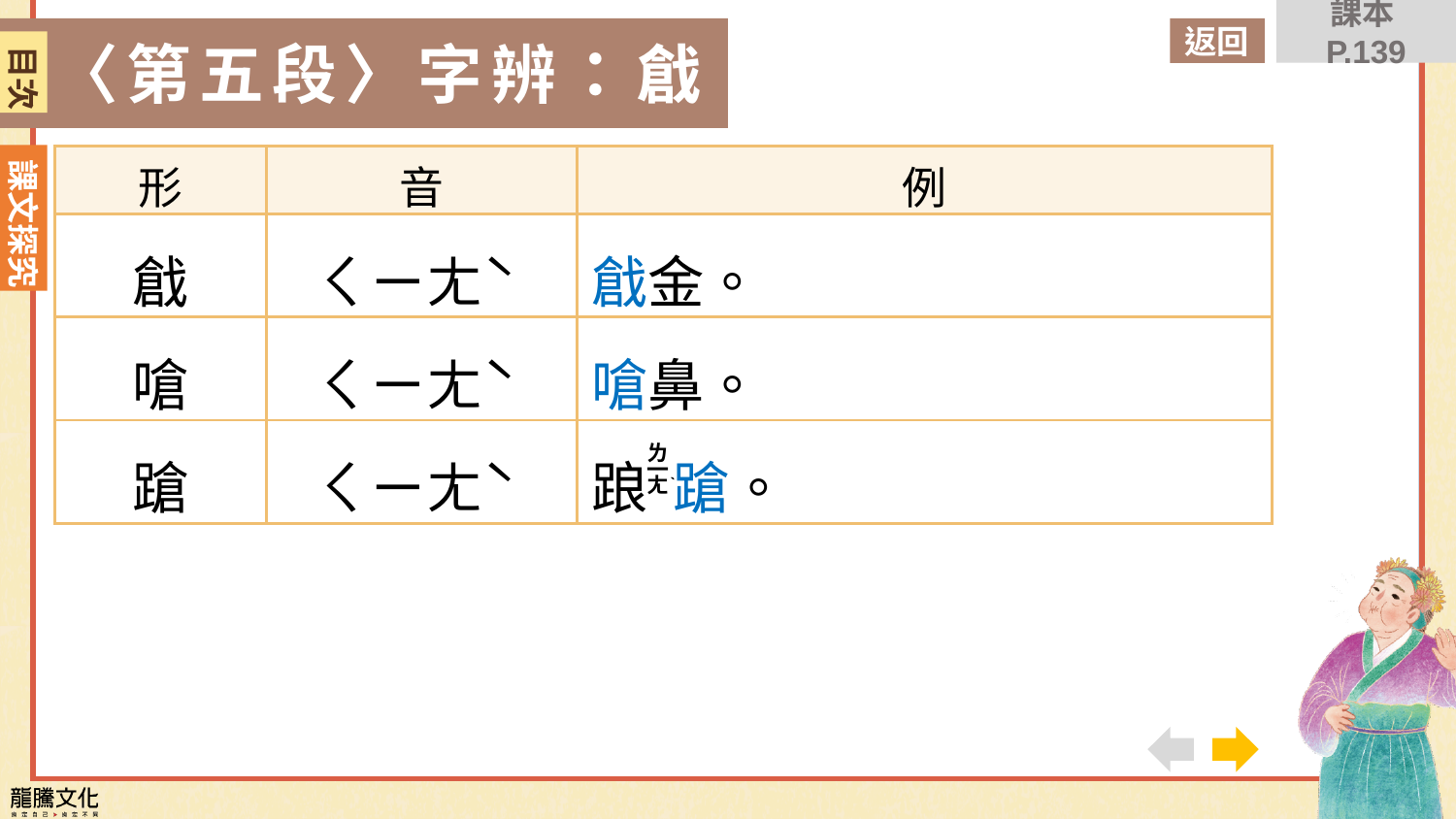

課本P.139

返回
〈第五段〉字辨：戧
目次
| 形 | 音 | 例 |
| --- | --- | --- |
| 戧 | ㄑㄧㄤˋ | 戧金。 |
| 嗆 | ㄑㄧㄤˋ | 嗆鼻。 |
| 蹌 | ㄑㄧㄤˋ | 踉 蹌。 |
ˋ
ㄌ一ㄤ